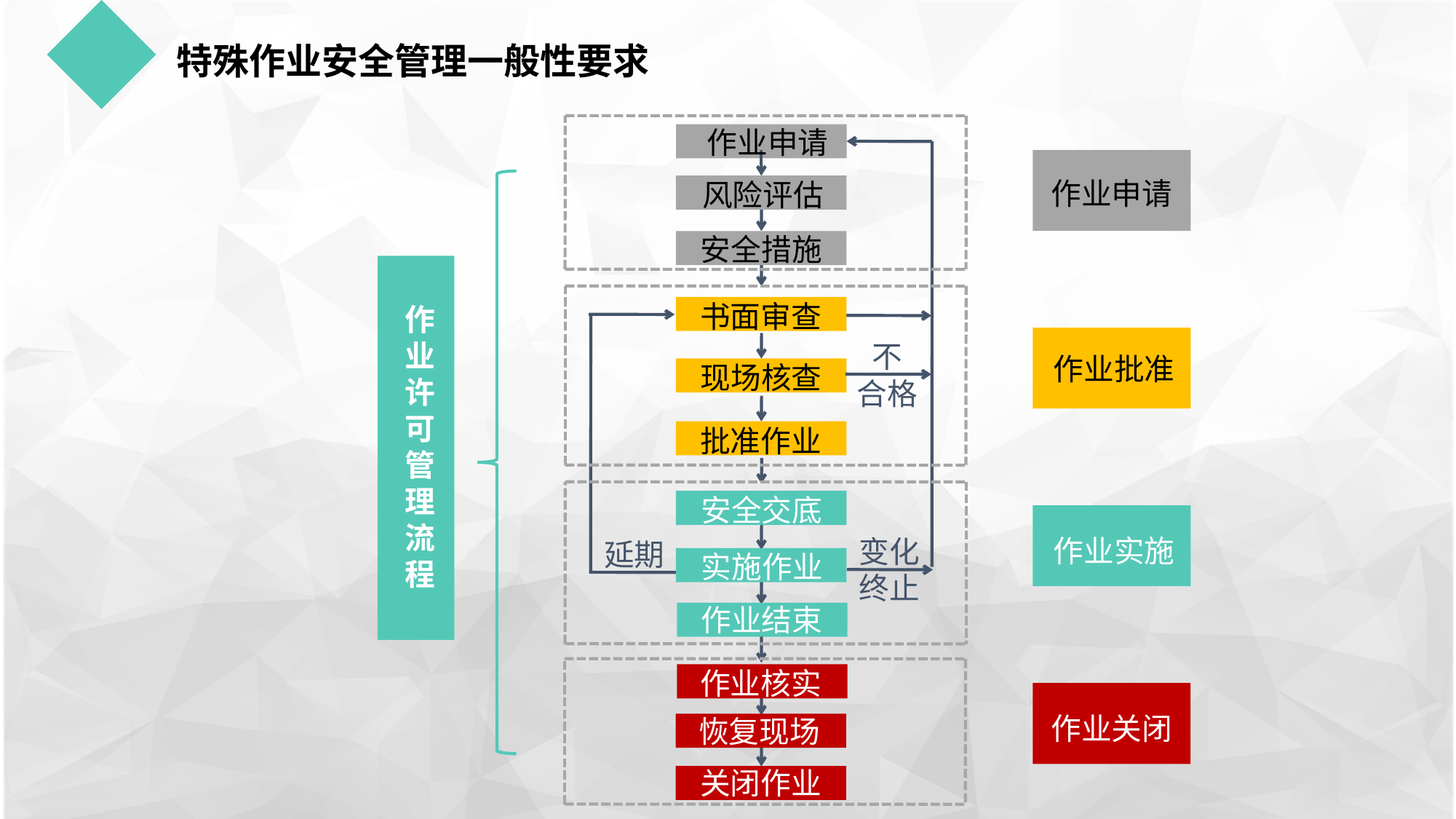

特殊作业安全管理一般性要求
作业申请

作业申请

风险评估

安全措施

书面审查
作业许可管理流程

不
合格
作业批准
现场核查

批准作业

安全交底

作业实施
变化
终止
延期
实施作业

作业结束

作业核实

作业关闭
恢复现场

关闭作业